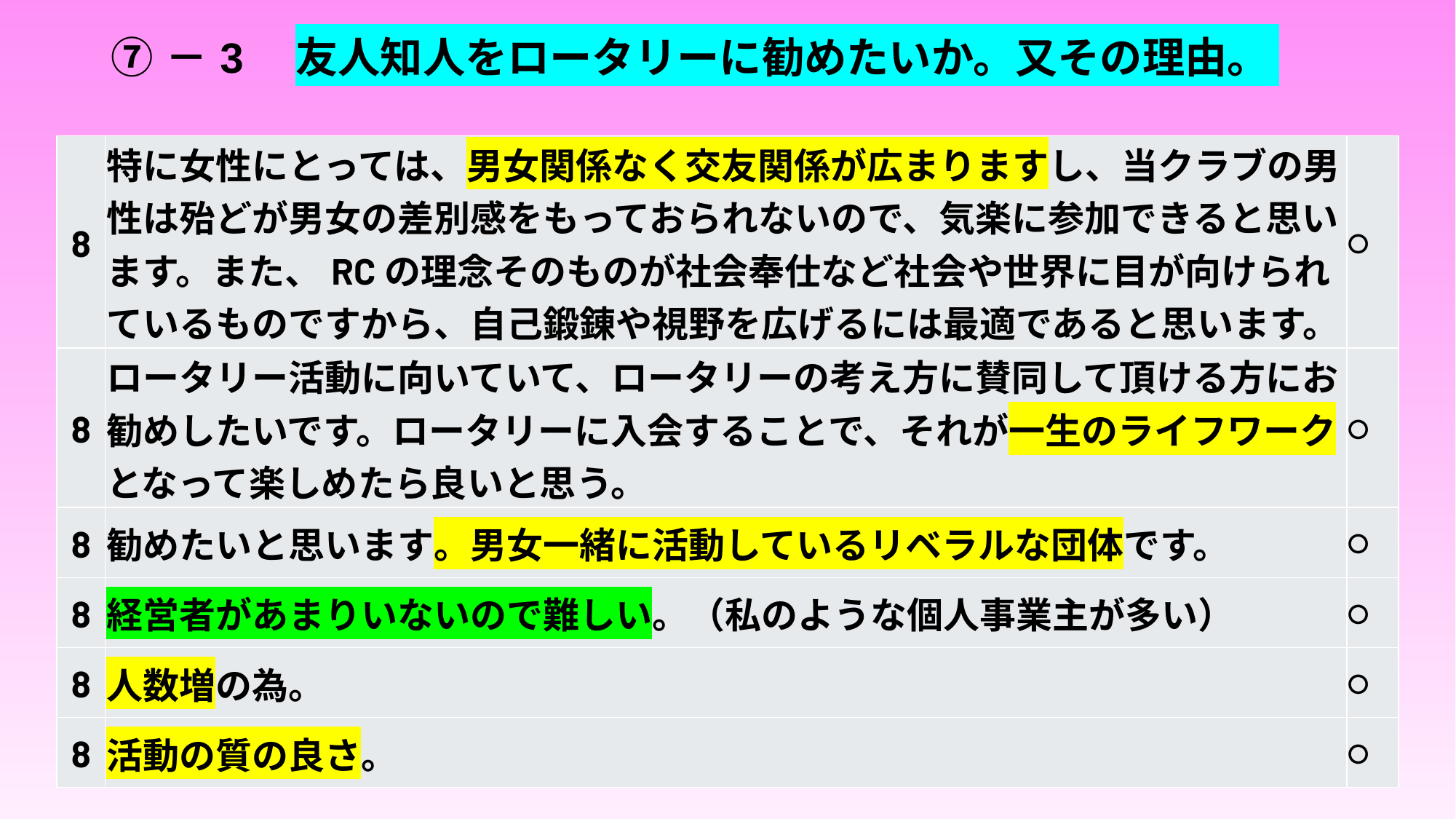

# ⑦－3　友人知人をロータリーに勧めたいか。又その理由。
| 8 | 特に女性にとっては、男女関係なく交友関係が広まりますし、当クラブの男性は殆どが男女の差別感をもっておられないので、気楽に参加できると思います。また、RCの理念そのものが社会奉仕など社会や世界に目が向けられているものですから、自己鍛錬や視野を広げるには最適であると思います。 | 〇 |
| --- | --- | --- |
| 8 | ロータリー活動に向いていて、ロータリーの考え方に賛同して頂ける方にお勧めしたいです。ロータリーに入会することで、それが一生のライフワークとなって楽しめたら良いと思う。 | 〇 |
| 8 | 勧めたいと思います。男女一緒に活動しているリベラルな団体です。 | 〇 |
| 8 | 経営者があまりいないので難しい。（私のような個人事業主が多い） | 〇 |
| 8 | 人数増の為。 | 〇 |
| 8 | 活動の質の良さ。 | 〇 |